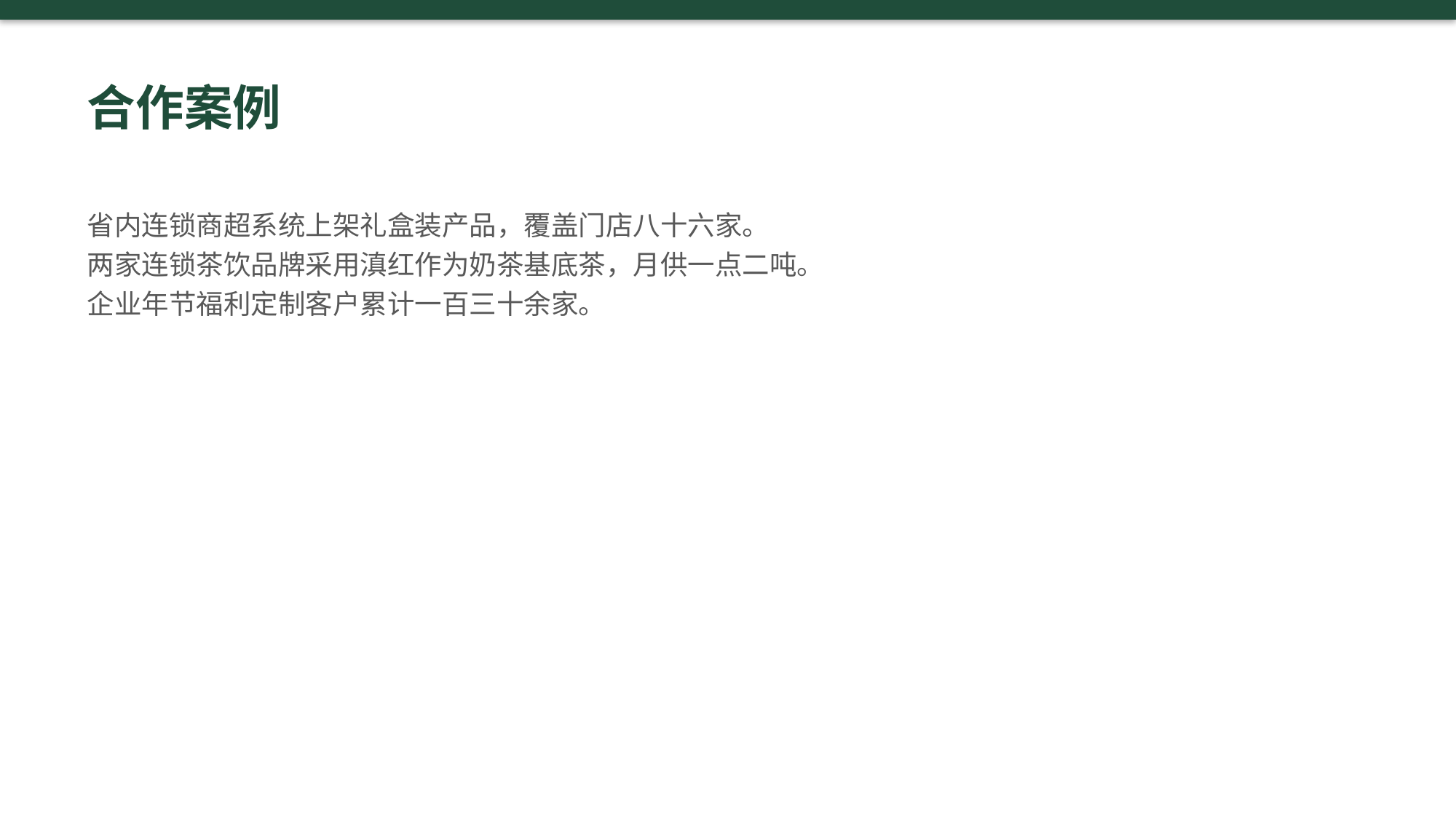

合作案例
省内连锁商超系统上架礼盒装产品，覆盖门店八十六家。
两家连锁茶饮品牌采用滇红作为奶茶基底茶，月供一点二吨。
企业年节福利定制客户累计一百三十余家。